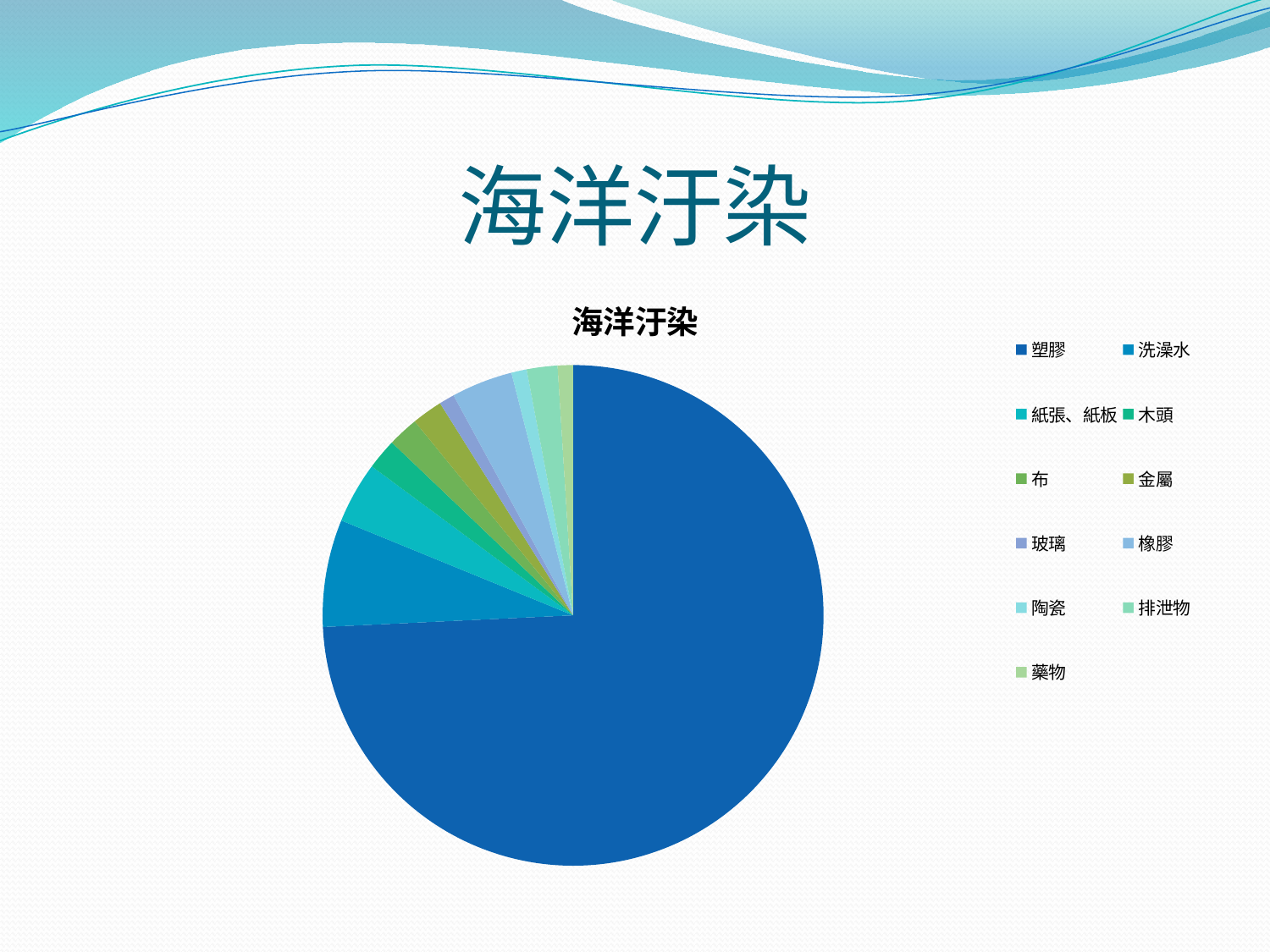

# 海洋汙染

### Chart:

| Category | 海洋汙染 |
|---|---|
| 塑膠 | 0.7500000000000008 |
| 洗澡水 | 0.07000000000000002 |
| 紙張、紙板 | 0.04000000000000002 |
| 木頭 | 0.02000000000000001 |
| 布 | 0.02000000000000001 |
| 金屬 | 0.02000000000000001 |
| 玻璃 | 0.010000000000000005 |
| 橡膠 | 0.04000000000000002 |
| 陶瓷 | 0.010000000000000005 |
| 排泄物 | 0.02000000000000001 |
| 藥物 | 0.010000000000000005 |